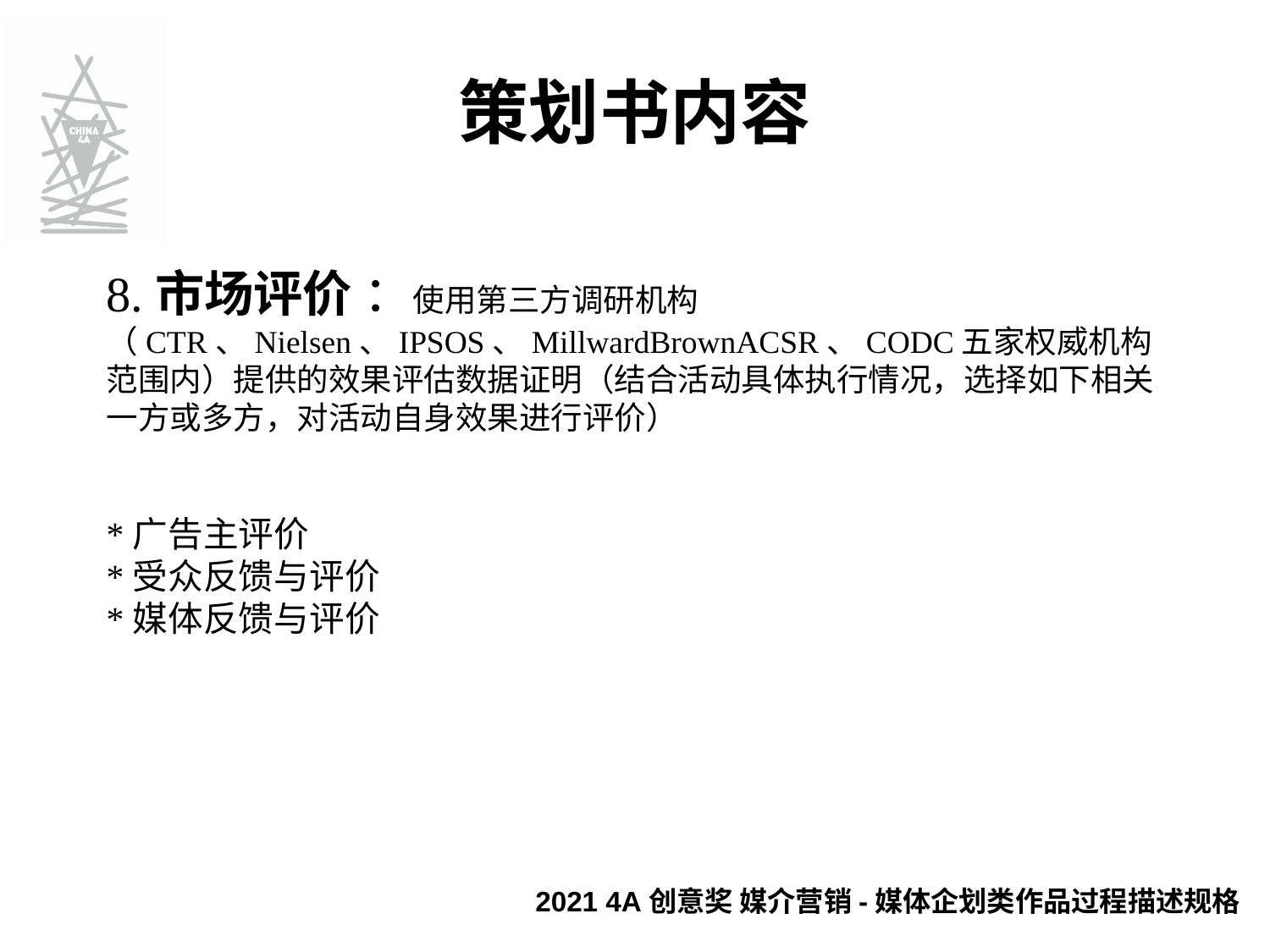

策划书内容
8.市场评价 ：使用第三方调研机构（CTR、Nielsen、IPSOS、MillwardBrownACSR、CODC五家权威机构范围内）提供的效果评估数据证明（结合活动具体执行情况，选择如下相关一方或多方，对活动自身效果进行评价）

*广告主评价
*受众反馈与评价
*媒体反馈与评价